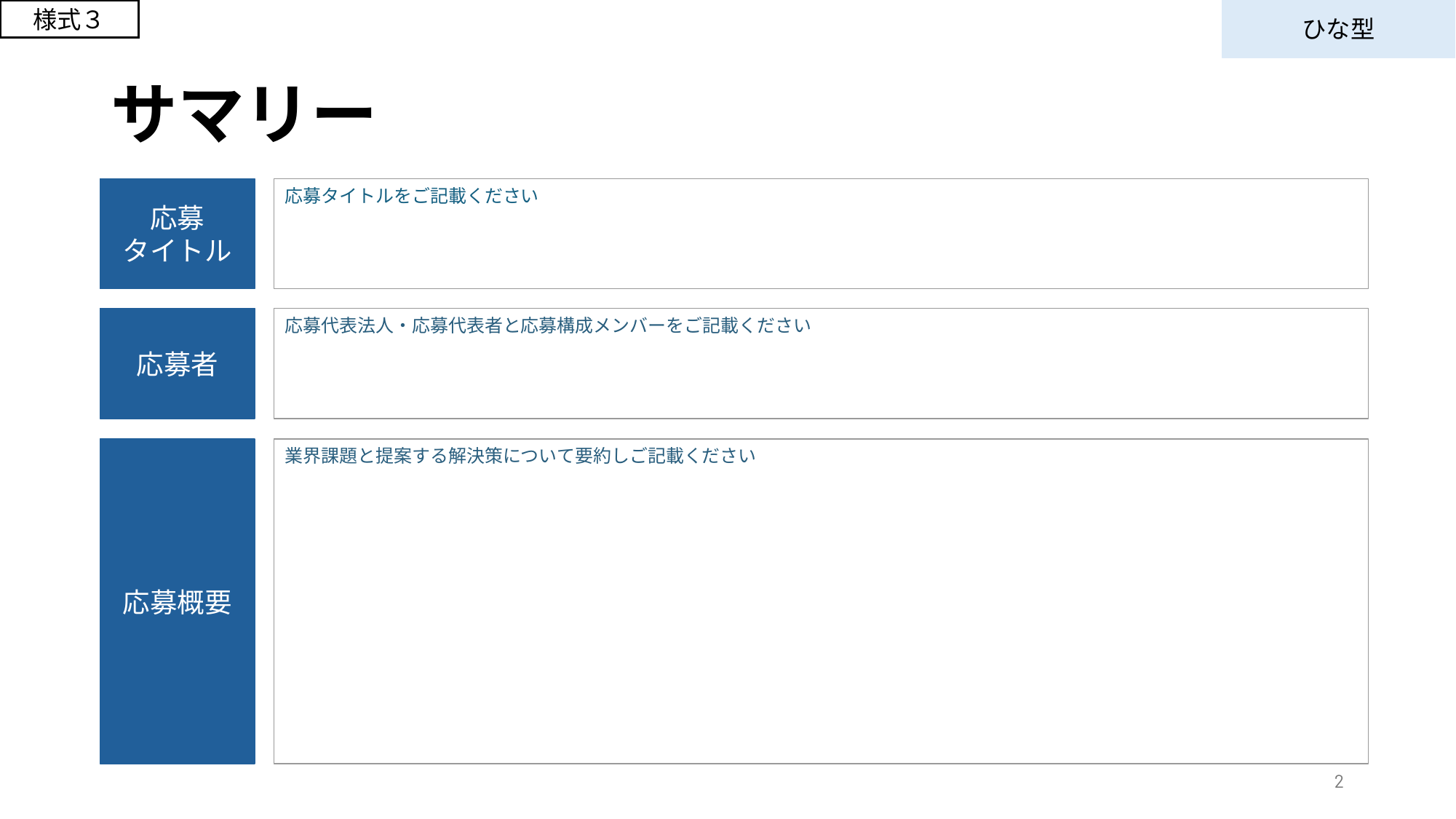

様式３
ひな型
# サマリー
応募
タイトル
応募タイトルをご記載ください
応募者
応募代表法人・応募代表者と応募構成メンバーをご記載ください
応募概要
業界課題と提案する解決策について要約しご記載ください